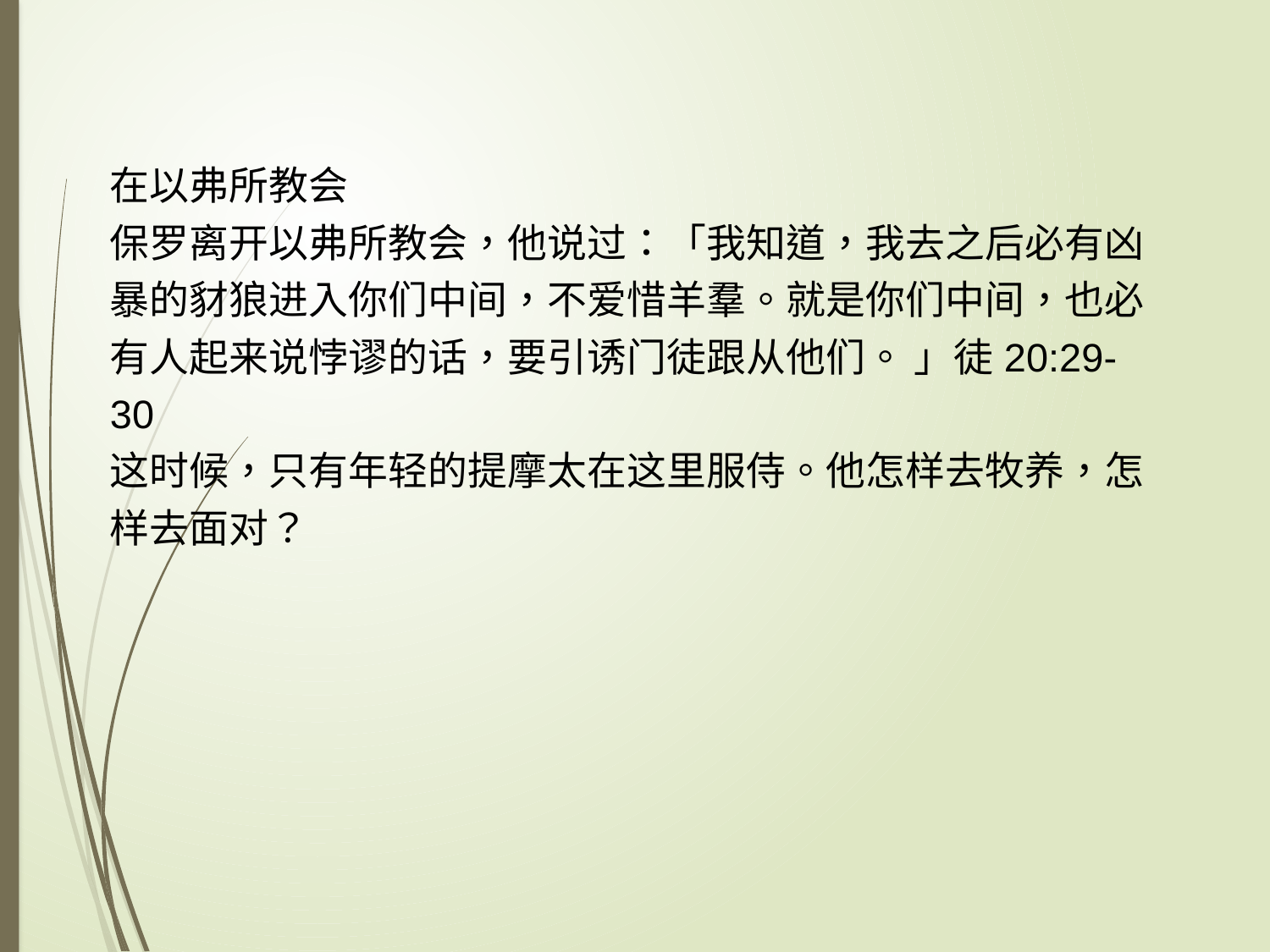

在以弗所教会
保罗离开以弗所教会，他说过：「我知道，我去之后必有凶暴的豺狼进入你们中间，不爱惜羊羣。就是你们中间，也必有人起来说悖谬的话，要引诱门徒跟从他们。 」徒20:29-30
这时候，只有年轻的提摩太在这里服侍。他怎样去牧养，怎样去面对？